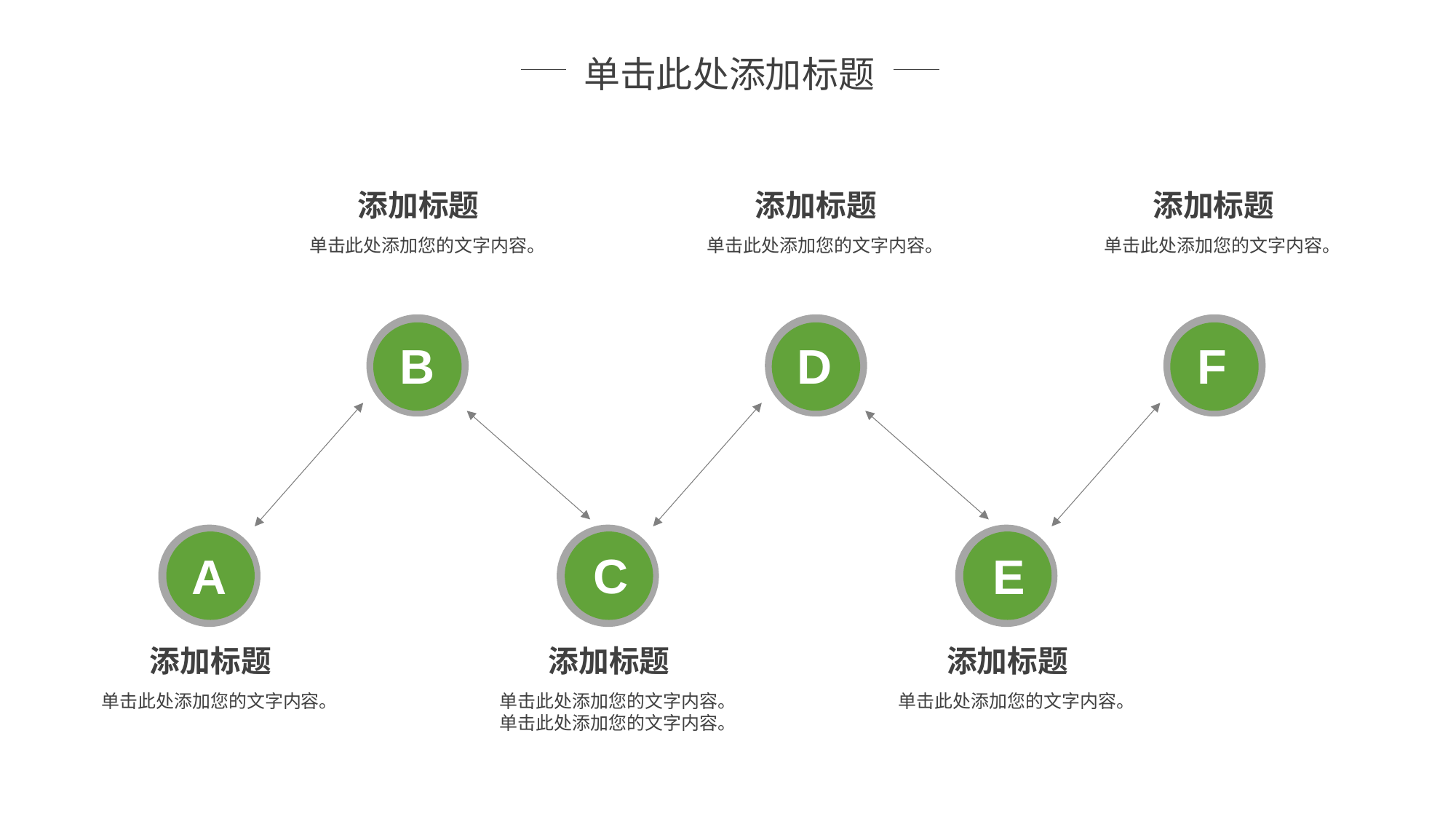

单击此处添加标题
添加标题
单击此处添加您的文字内容。
添加标题
单击此处添加您的文字内容。
添加标题
单击此处添加您的文字内容。

F
B
D

C
A
E
添加标题
单击此处添加您的文字内容。
添加标题
单击此处添加您的文字内容。单击此处添加您的文字内容。
添加标题
单击此处添加您的文字内容。